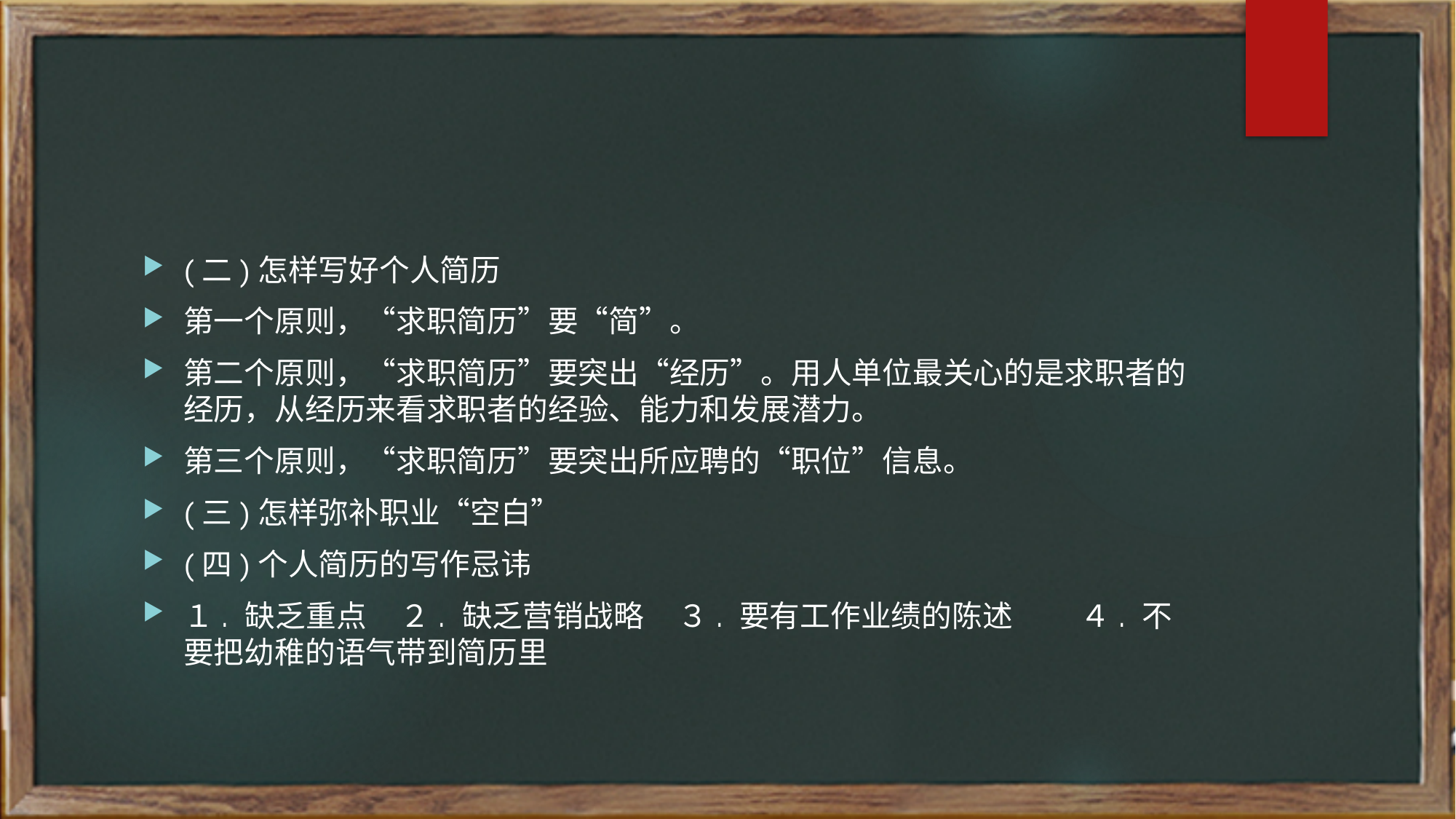

(二)怎样写好个人简历
第一个原则，“求职简历”要“简”。
第二个原则，“求职简历”要突出“经历”。用人单位最关心的是求职者的经历，从经历来看求职者的经验、能力和发展潜力。
第三个原则，“求职简历”要突出所应聘的“职位”信息。
(三)怎样弥补职业“空白”
(四)个人简历的写作忌讳
１. 缺乏重点     ２. 缺乏营销战略     ３. 要有工作业绩的陈述          ４. 不要把幼稚的语气带到简历里